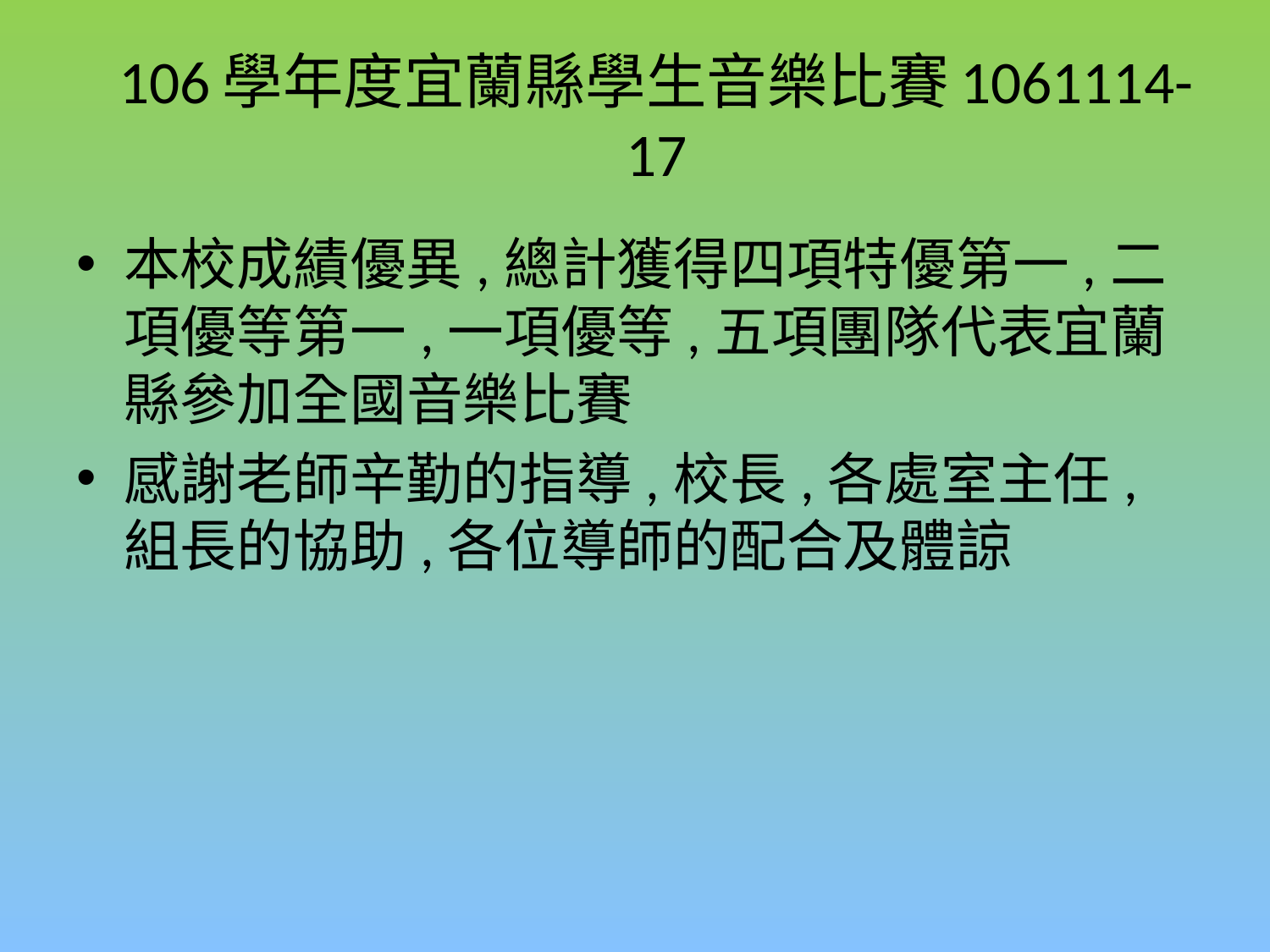

# 106學年度宜蘭縣學生音樂比賽1061114-17
本校成績優異,總計獲得四項特優第一,二項優等第一,一項優等,五項團隊代表宜蘭縣參加全國音樂比賽
感謝老師辛勤的指導,校長,各處室主任,組長的協助,各位導師的配合及體諒